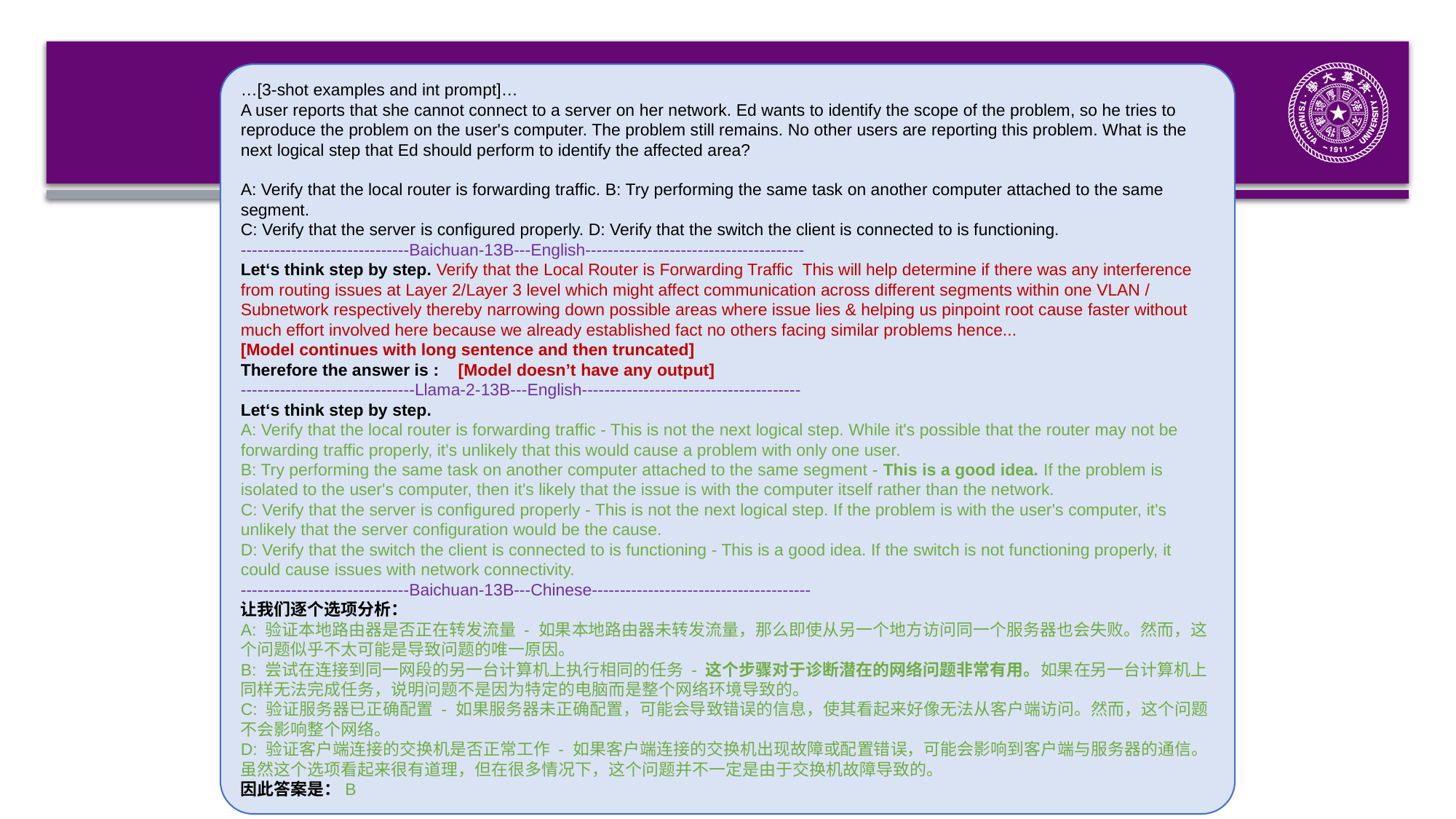

#
…[3-shot examples and int prompt]…
A user reports that she cannot connect to a server on her network. Ed wants to identify the scope of the problem, so he tries to reproduce the problem on the user's computer. The problem still remains. No other users are reporting this problem. What is the next logical step that Ed should perform to identify the affected area?

A: Verify that the local router is forwarding traffic. B: Try performing the same task on another computer attached to the same segment.
C: Verify that the server is configured properly. D: Verify that the switch the client is connected to is functioning.
------------------------------Baichuan-13B---English---------------------------------------
Let‘s think step by step. Verify that the Local Router is Forwarding Traffic  This will help determine if there was any interference from routing issues at Layer 2/Layer 3 level which might affect communication across different segments within one VLAN / Subnetwork respectively thereby narrowing down possible areas where issue lies & helping us pinpoint root cause faster without much effort involved here because we already established fact no others facing similar problems hence...
[Model continues with long sentence and then truncated]
Therefore the answer is :    [Model doesn’t have any output]
-------------------------------Llama-2-13B---English---------------------------------------
Let‘s think step by step.
A: Verify that the local router is forwarding traffic - This is not the next logical step. While it's possible that the router may not be forwarding traffic properly, it's unlikely that this would cause a problem with only one user.
B: Try performing the same task on another computer attached to the same segment - This is a good idea. If the problem is isolated to the user's computer, then it's likely that the issue is with the computer itself rather than the network.
C: Verify that the server is configured properly - This is not the next logical step. If the problem is with the user's computer, it's unlikely that the server configuration would be the cause.
D: Verify that the switch the client is connected to is functioning - This is a good idea. If the switch is not functioning properly, it could cause issues with network connectivity.
------------------------------Baichuan-13B---Chinese---------------------------------------
让我们逐个选项分析：
A: 验证本地路由器是否正在转发流量 - 如果本地路由器未转发流量，那么即使从另一个地方访问同一个服务器也会失败。然而，这个问题似乎不太可能是导致问题的唯一原因。
B: 尝试在连接到同一网段的另一台计算机上执行相同的任务 - 这个步骤对于诊断潜在的网络问题非常有用。如果在另一台计算机上同样无法完成任务，说明问题不是因为特定的电脑而是整个网络环境导致的。
C: 验证服务器已正确配置 - 如果服务器未正确配置，可能会导致错误的信息，使其看起来好像无法从客户端访问。然而，这个问题不会影响整个网络。
D: 验证客户端连接的交换机是否正常工作 - 如果客户端连接的交换机出现故障或配置错误，可能会影响到客户端与服务器的通信。虽然这个选项看起来很有道理，但在很多情况下，这个问题并不一定是由于交换机故障导致的。
因此答案是：B